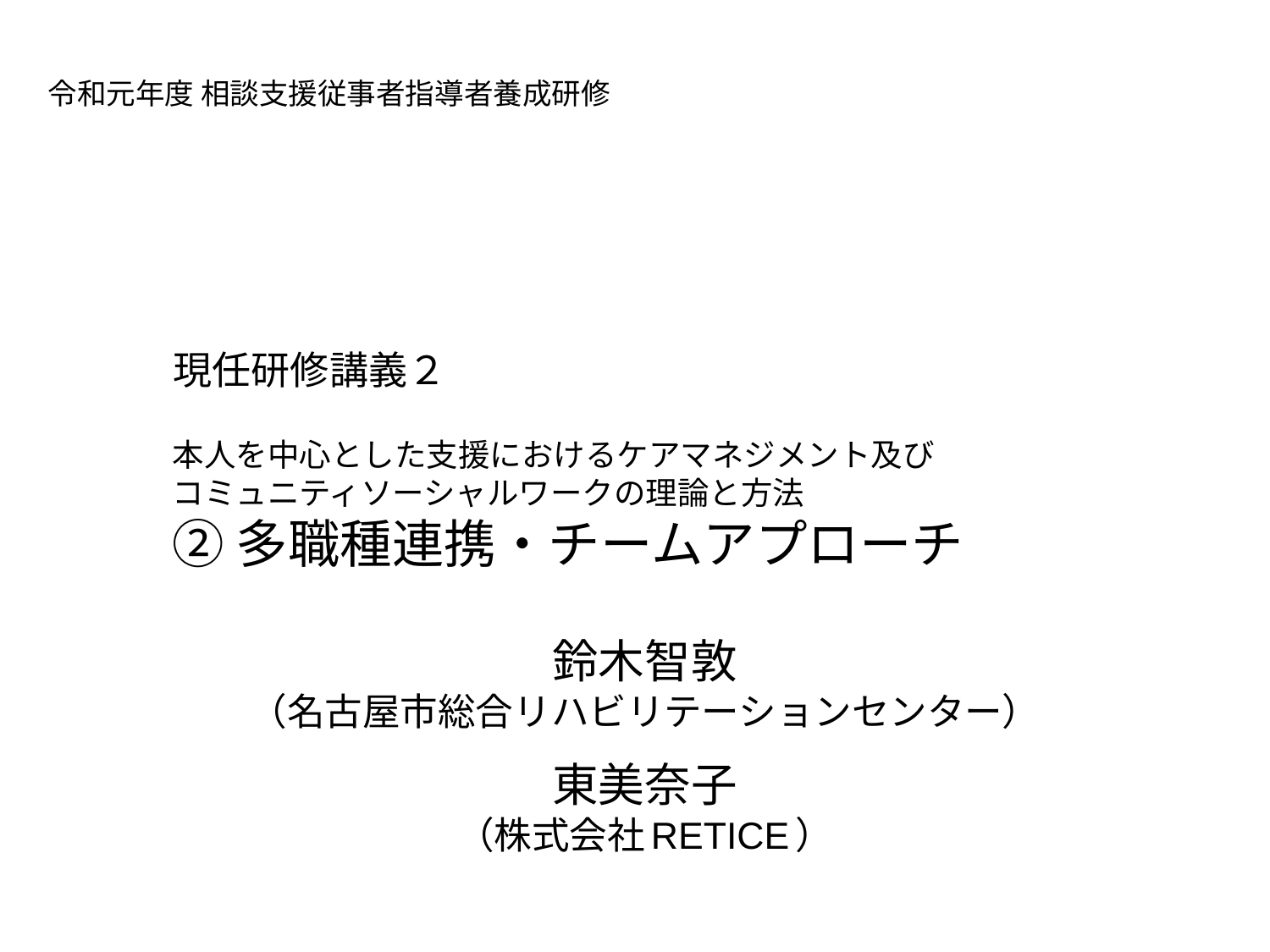

令和元年度 相談支援従事者指導者養成研修
現任研修講義２
本人を中心とした支援におけるケアマネジメント及び
コミュニティソーシャルワークの理論と方法
② 多職種連携・チームアプローチ
鈴木智敦
（名古屋市総合リハビリテーションセンター）

東美奈子
（株式会社RETICE）